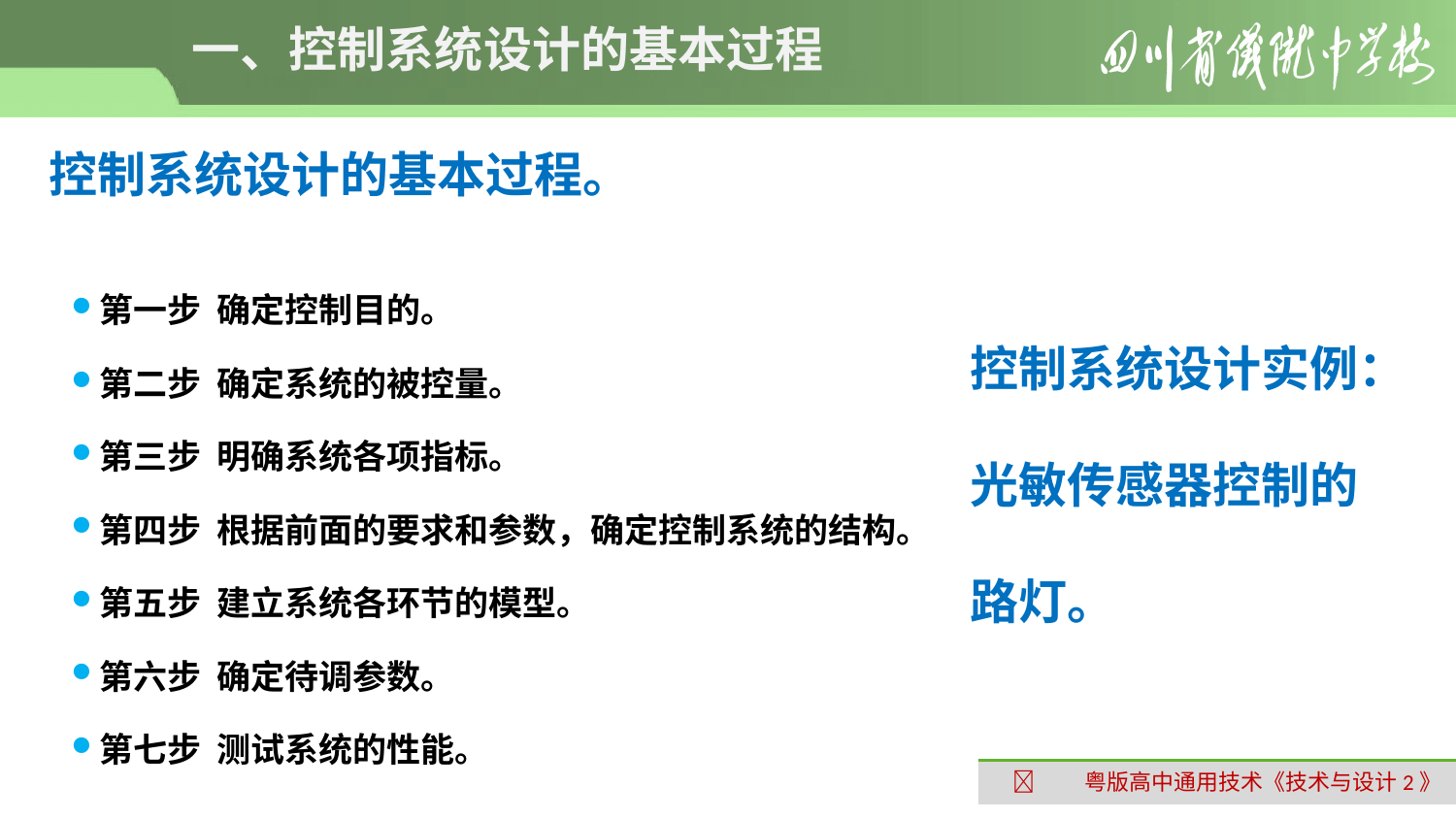

# 一、控制系统设计的基本过程
控制系统设计的基本过程。
第一步  确定控制目的。
第二步  确定系统的被控量。
第三步  明确系统各项指标。
第四步  根据前面的要求和参数，确定控制系统的结构。
第五步  建立系统各环节的模型。
第六步  确定待调参数。
第七步  测试系统的性能。
控制系统设计实例：
光敏传感器控制的路灯。